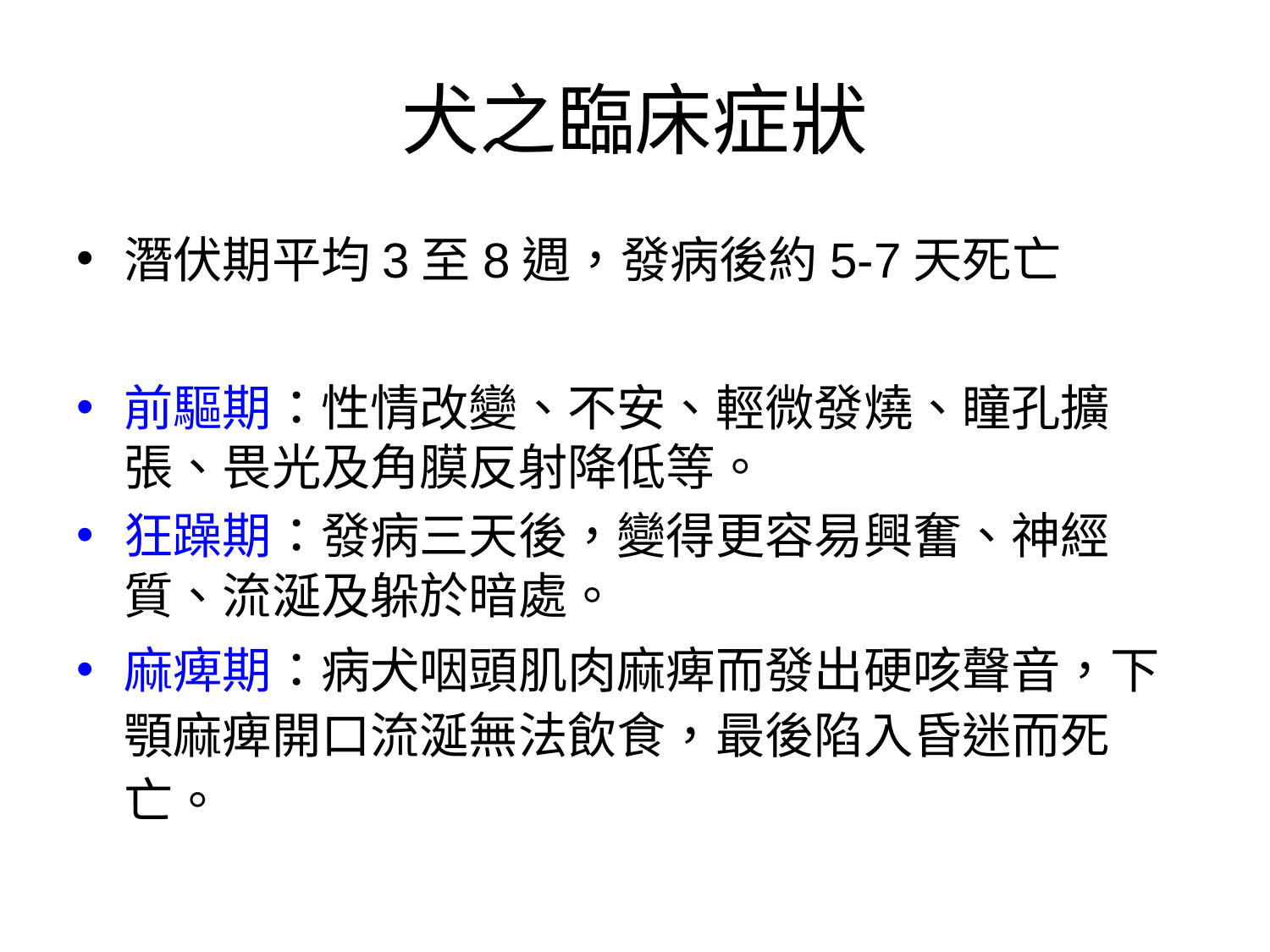

# 犬之臨床症狀
潛伏期平均3至8週，發病後約5-7天死亡

前驅期：性情改變、不安、輕微發燒、瞳孔擴張、畏光及角膜反射降低等。
狂躁期：發病三天後，變得更容易興奮、神經質、流涎及躲於暗處。
麻痺期：病犬咽頭肌肉麻痺而發出硬咳聲音，下顎麻痺開口流涎無法飲食，最後陷入昏迷而死亡。